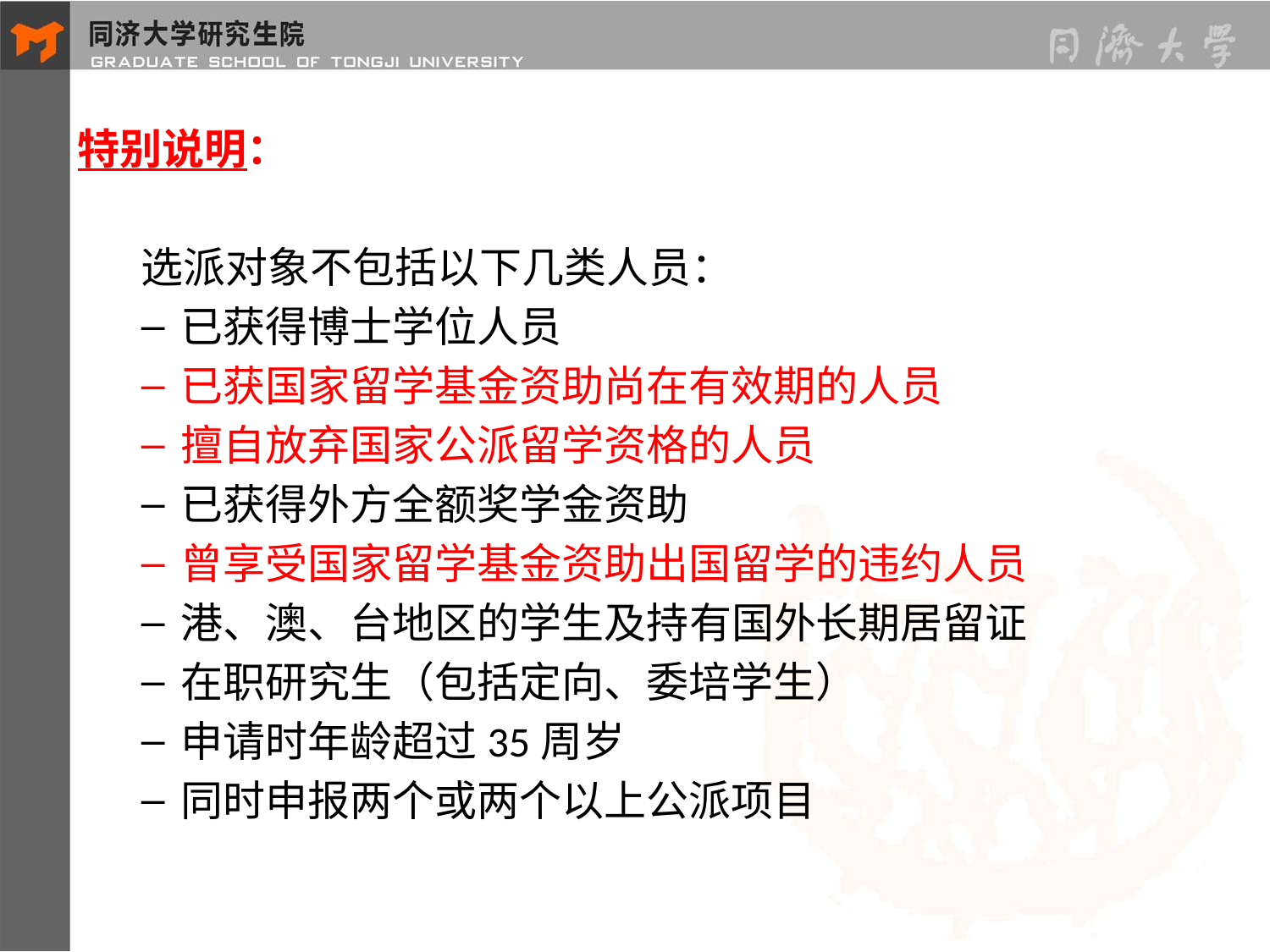

特别说明：

选派对象不包括以下几类人员：
已获得博士学位人员
已获国家留学基金资助尚在有效期的人员
擅自放弃国家公派留学资格的人员
已获得外方全额奖学金资助
曾享受国家留学基金资助出国留学的违约人员
港、澳、台地区的学生及持有国外长期居留证
在职研究生（包括定向、委培学生）
申请时年龄超过35周岁
同时申报两个或两个以上公派项目
14